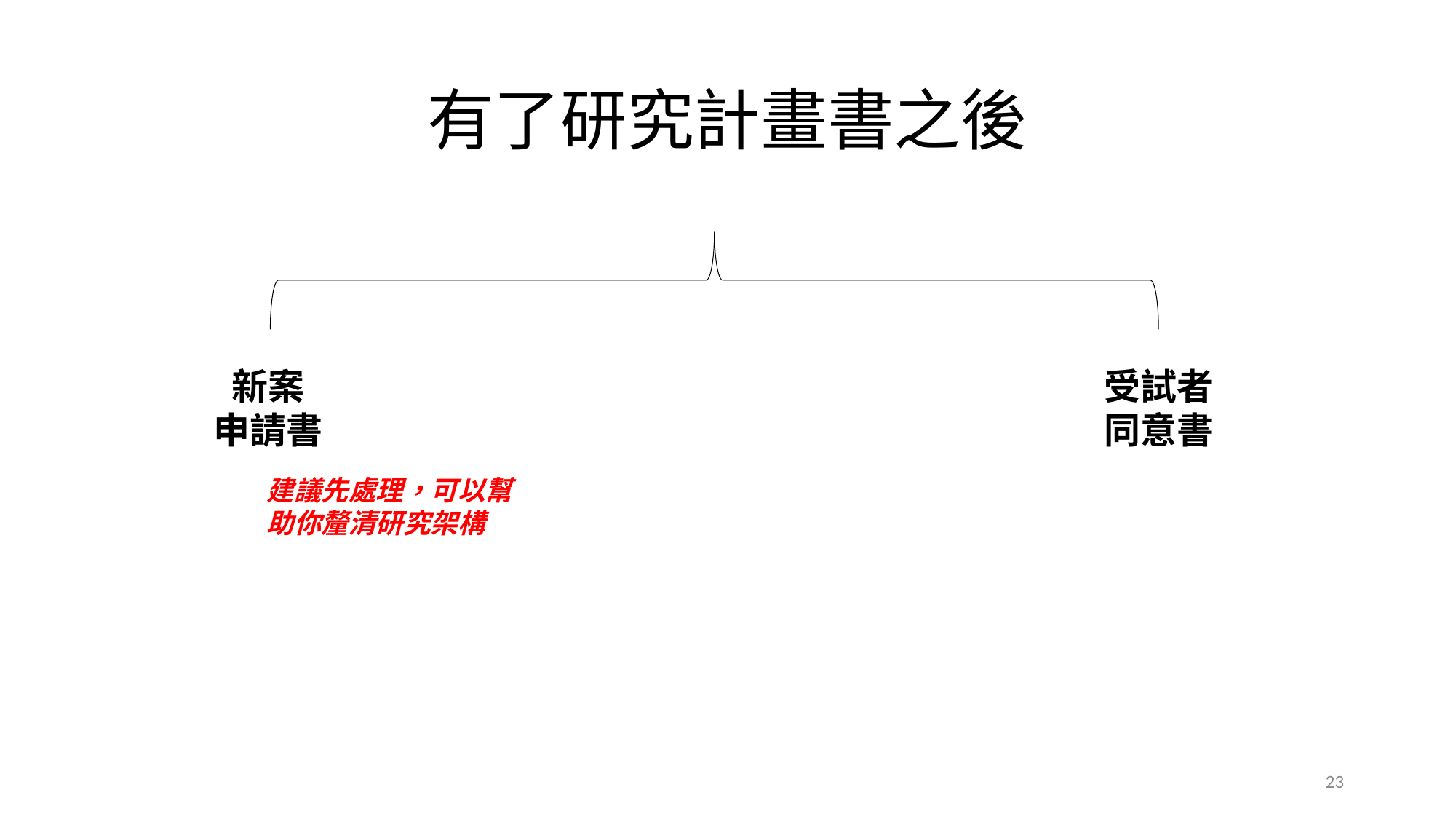

# 有了研究計畫書之後
新案
申請書
受試者
同意書
建議先處理，可以幫助你釐清研究架構
23